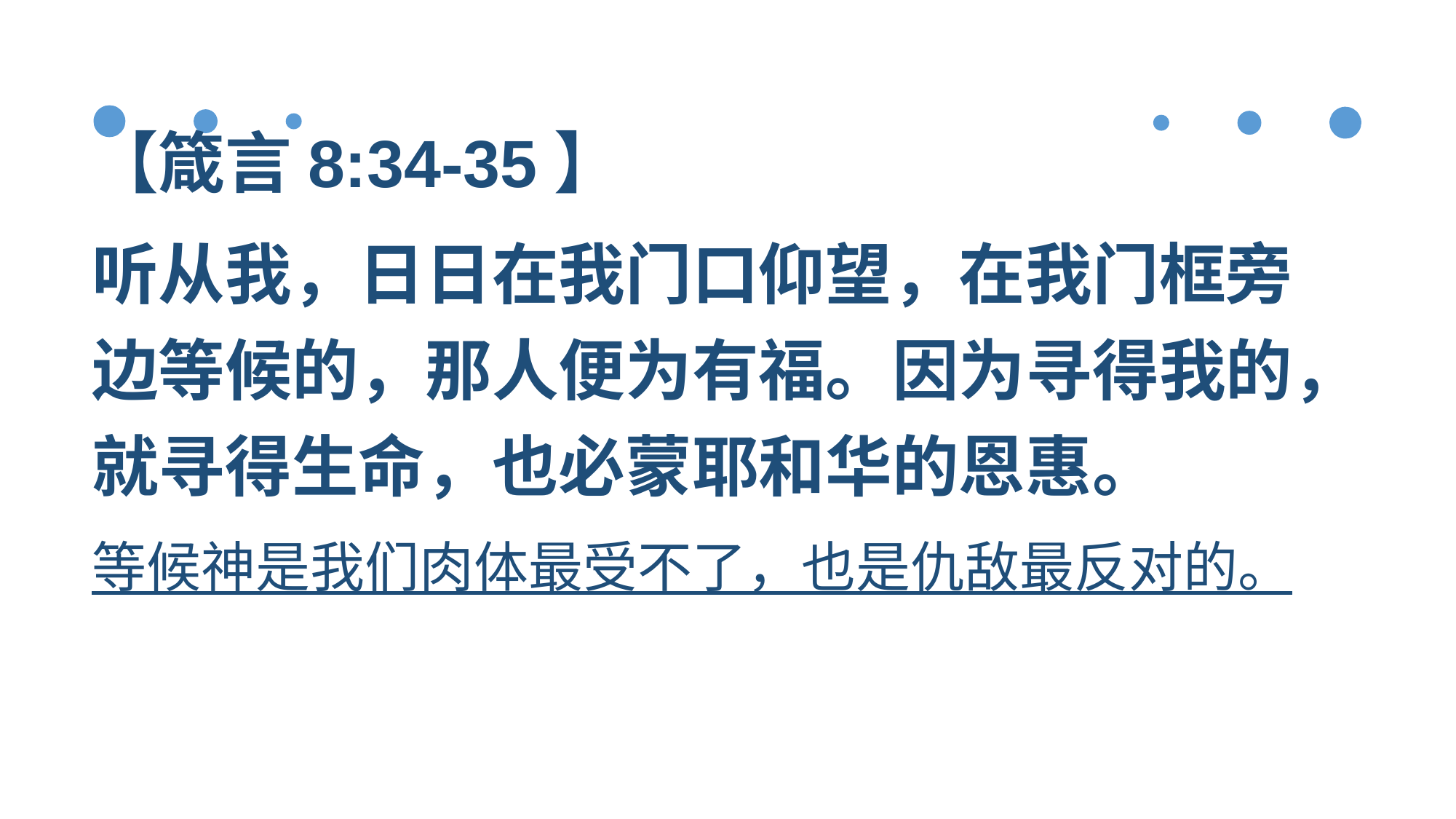

【箴言8:34-35】
听从我，日日在我门口仰望，在我门框旁边等候的，那人便为有福。因为寻得我的，就寻得生命，也必蒙耶和华的恩惠。
等候神是我们肉体最受不了，也是仇敌最反对的。